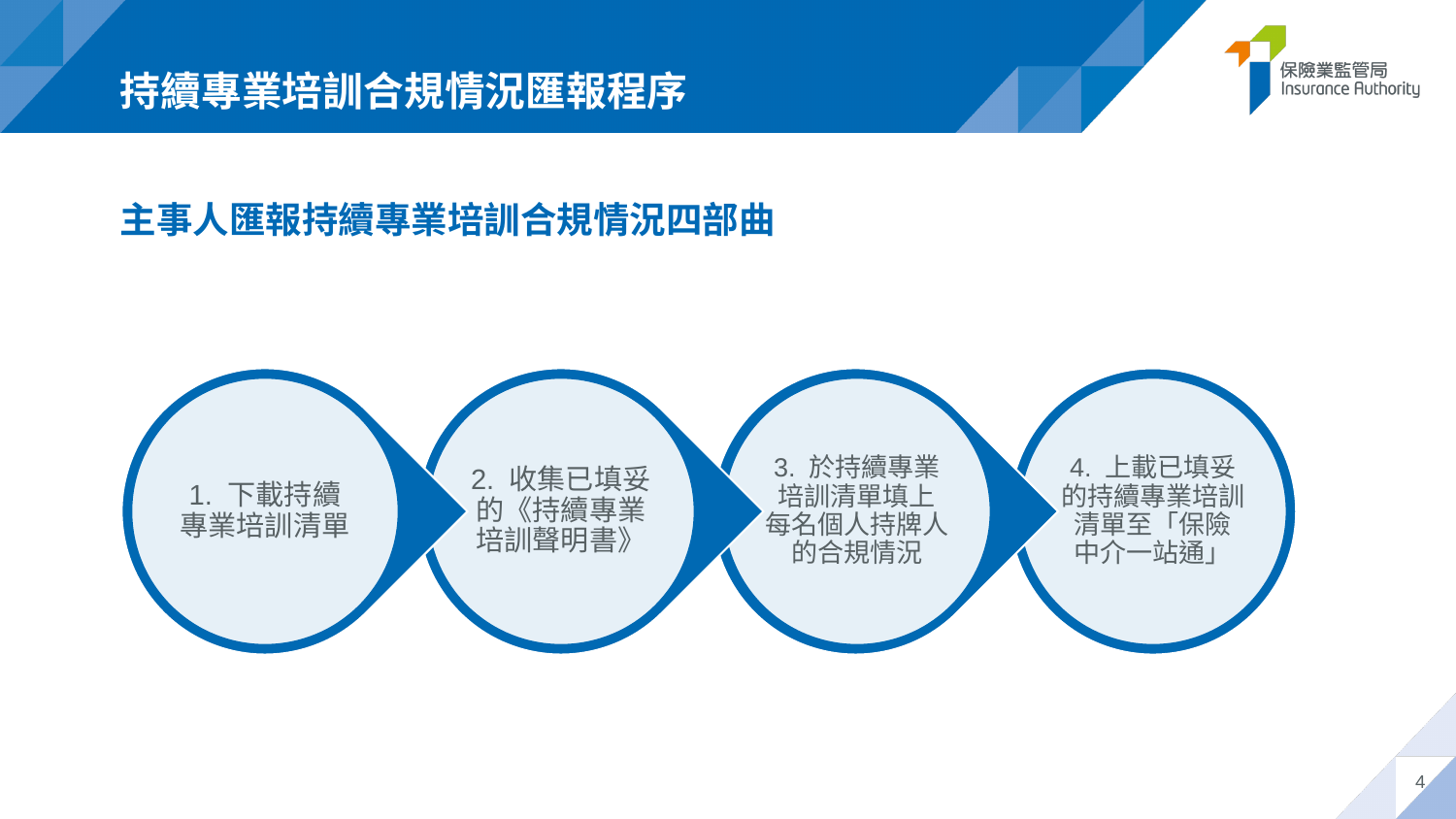

# 持續專業培訓合規情況匯報程序
主事人匯報持續專業培訓合規情況四部曲
4. 上載已填妥的持續專業培訓清單至「保險
中介一站通」
3. 於持續專業培訓清單填上
每名個人持牌人的合規情況
2. 收集已填妥的《持續專業培訓聲明書》
1. 下載持續
專業培訓清單
4